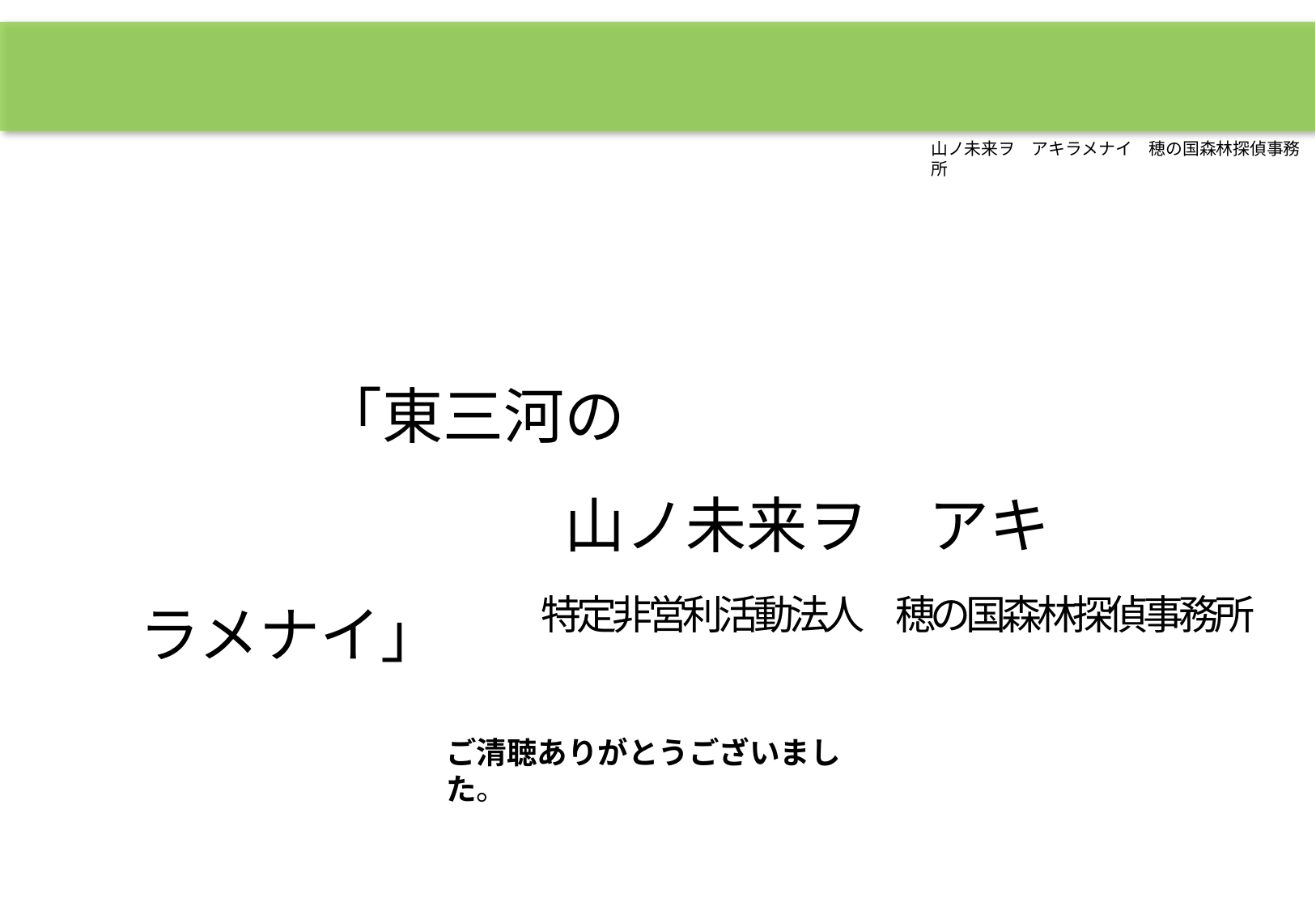

山ノ未来ヲ　アキラメナイ　穂の国森林探偵事務所
　　　　「東三河の
　　　　　　　山ノ未来ヲ　アキラメナイ」
特定非営利活動法人　穂の国森林探偵事務所
ご清聴ありがとうございました。